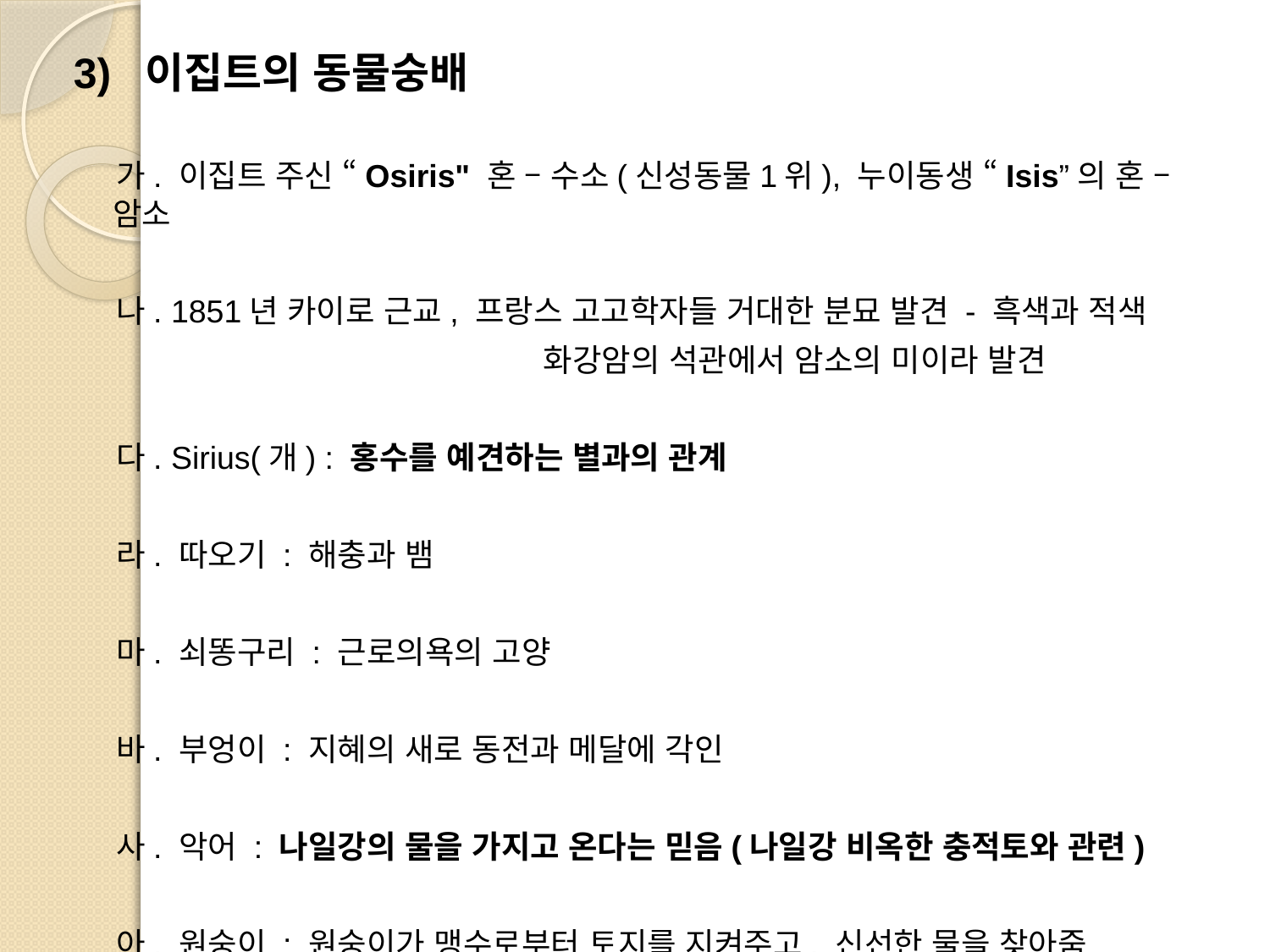

3)  이집트의 동물숭배

    가. 이집트 주신 “Osiris" 혼 – 수소(신성동물1위), 누이동생 “Isis”의 혼 – 암소

    나. 1851년 카이로 근교, 프랑스 고고학자들 거대한 분묘 발견 - 흑색과 적색
                                                    화강암의 석관에서 암소의 미이라 발견

    다. Sirius(개) : 홍수를 예견하는 별과의 관계

    라. 따오기 : 해충과 뱀

    마. 쇠똥구리 : 근로의욕의 고양

    바. 부엉이 : 지혜의 새로 동전과 메달에 각인

    사. 악어 : 나일강의 물을 가지고 온다는 믿음(나일강 비옥한 충적토와 관련)

    아. 원숭이 : 원숭이가 맹수로부터 토지를 지켜주고, 신선한 물을 찾아줌